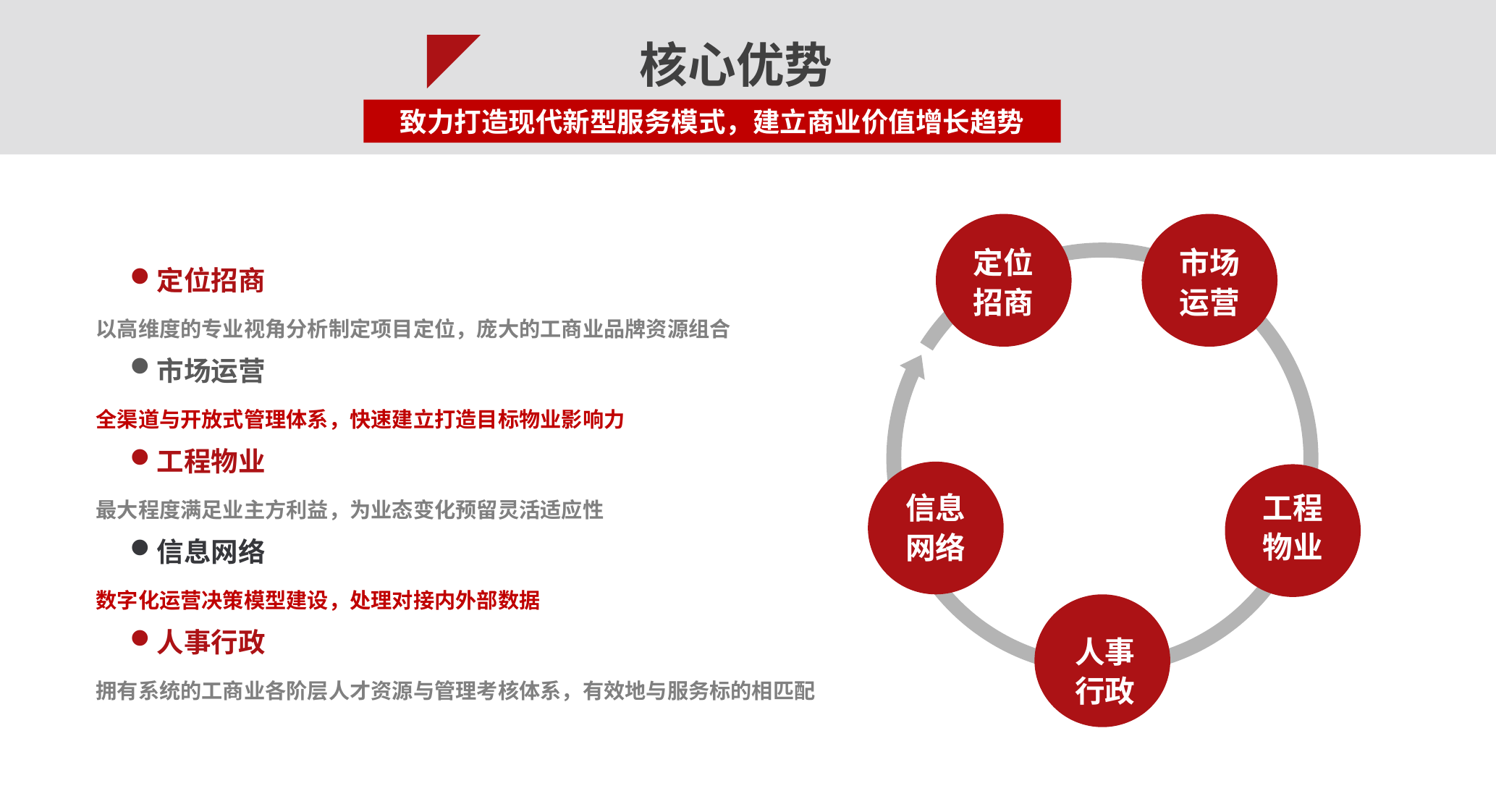

核心优势

致力打造现代新型服务模式，建立商业价值增长趋势
定位招商
以高维度的专业视角分析制定项目定位，庞大的工商业品牌资源组合
市场运营
全渠道与开放式管理体系，快速建立打造目标物业影响力
工程物业
最大程度满足业主方利益，为业态变化预留灵活适应性
信息网络
数字化运营决策模型建设，处理对接内外部数据
人事行政
拥有系统的工商业各阶层人才资源与管理考核体系，有效地与服务标的相匹配

定位
招商

市场
运营

工程
物业
信息
网络

人事
行政